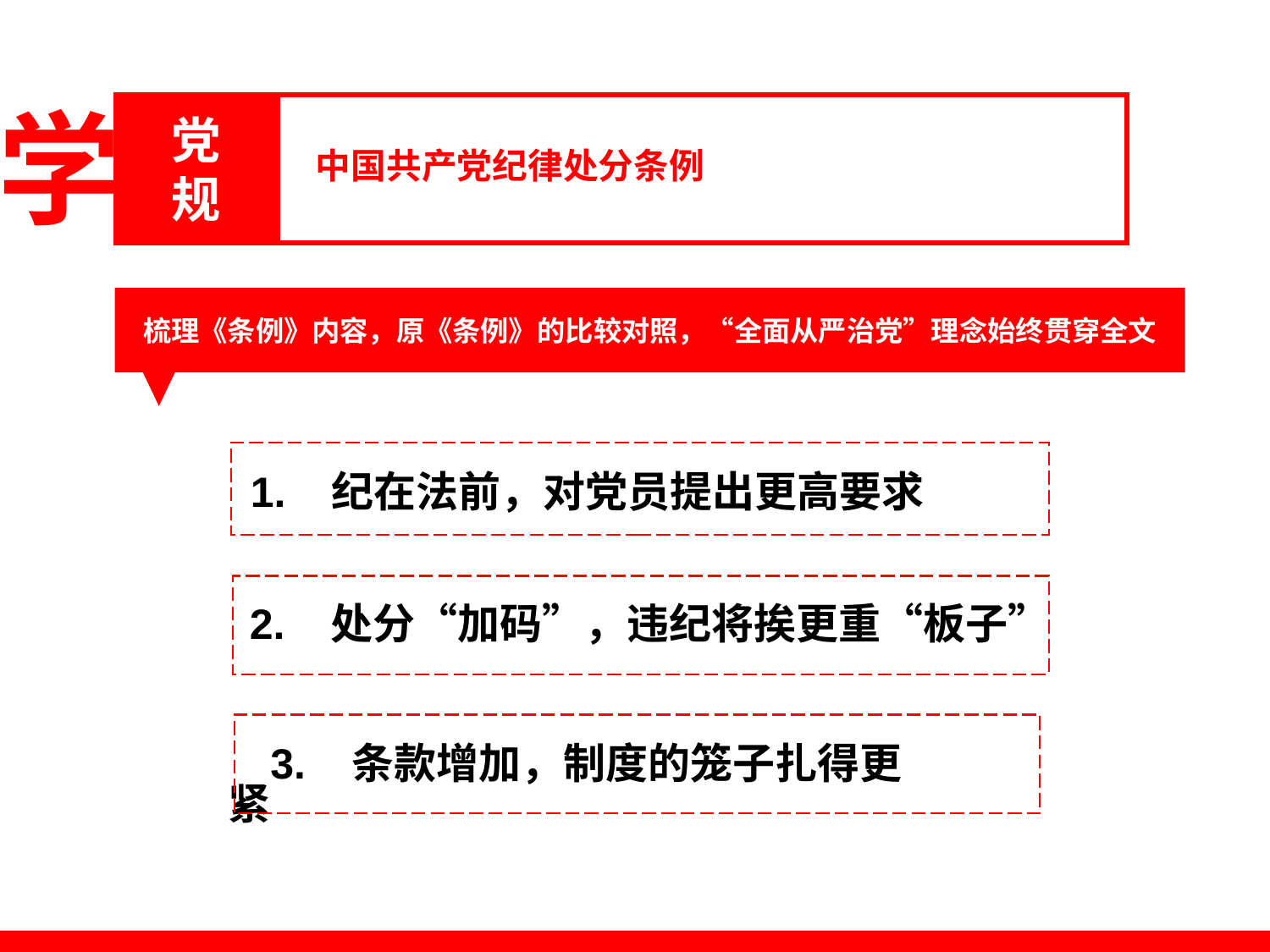

问
学

中国共产党纪律处分条例
党规
梳理《条例》内容，原《条例》的比较对照，“全面从严治党”理念始终贯穿全文

1.   纪在法前，对党员提出更高要求

2.   处分“加码”，违纪将挨更重“板子”

3.   条款增加，制度的笼子扎得更紧